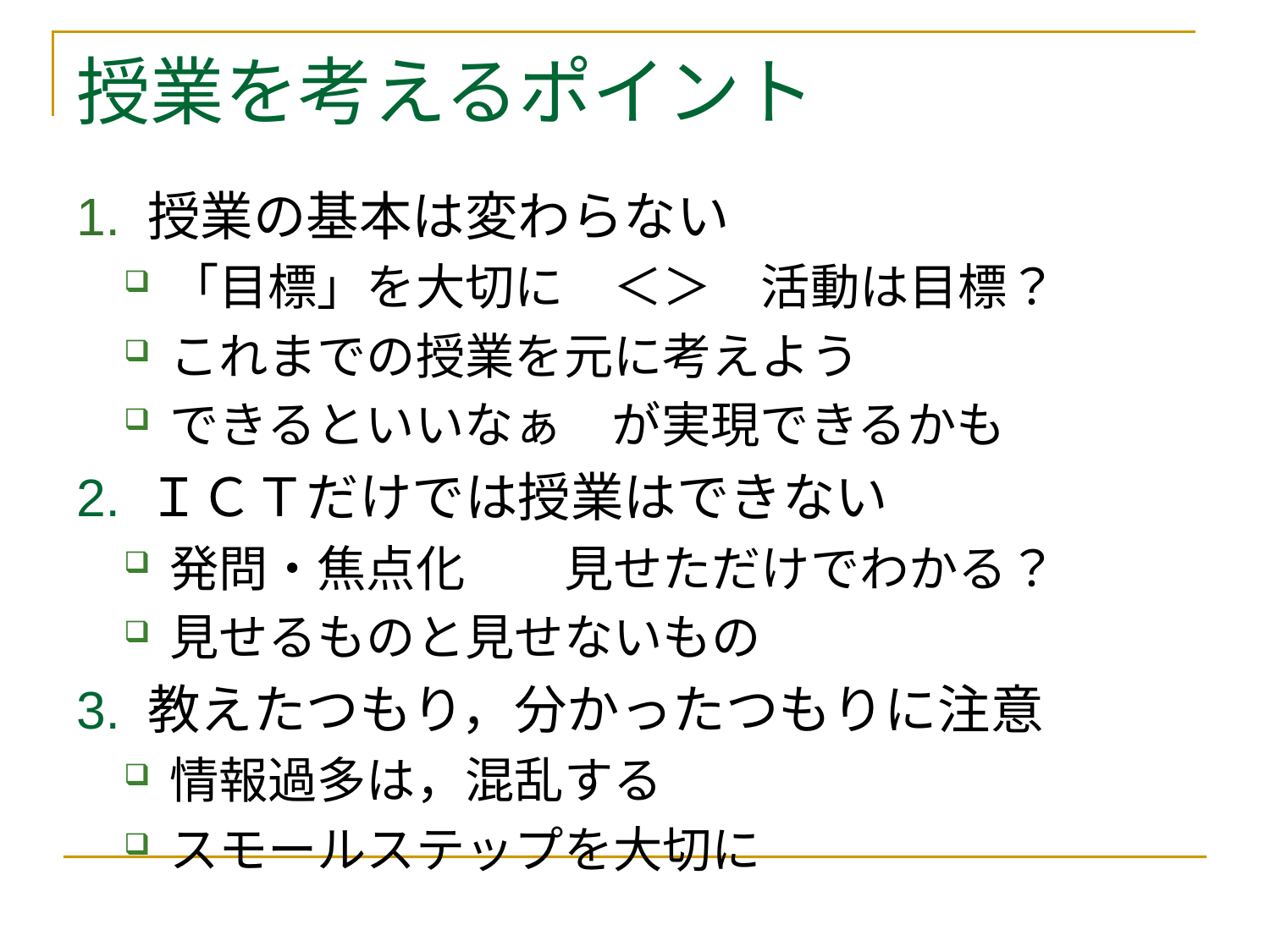

# 授業を考えるポイント
授業の基本は変わらない
「目標」を大切に　＜＞　活動は目標？
これまでの授業を元に考えよう
できるといいなぁ　が実現できるかも
ＩＣＴだけでは授業はできない
発問・焦点化　　見せただけでわかる？
見せるものと見せないもの
教えたつもり，分かったつもりに注意
情報過多は，混乱する
スモールステップを大切に